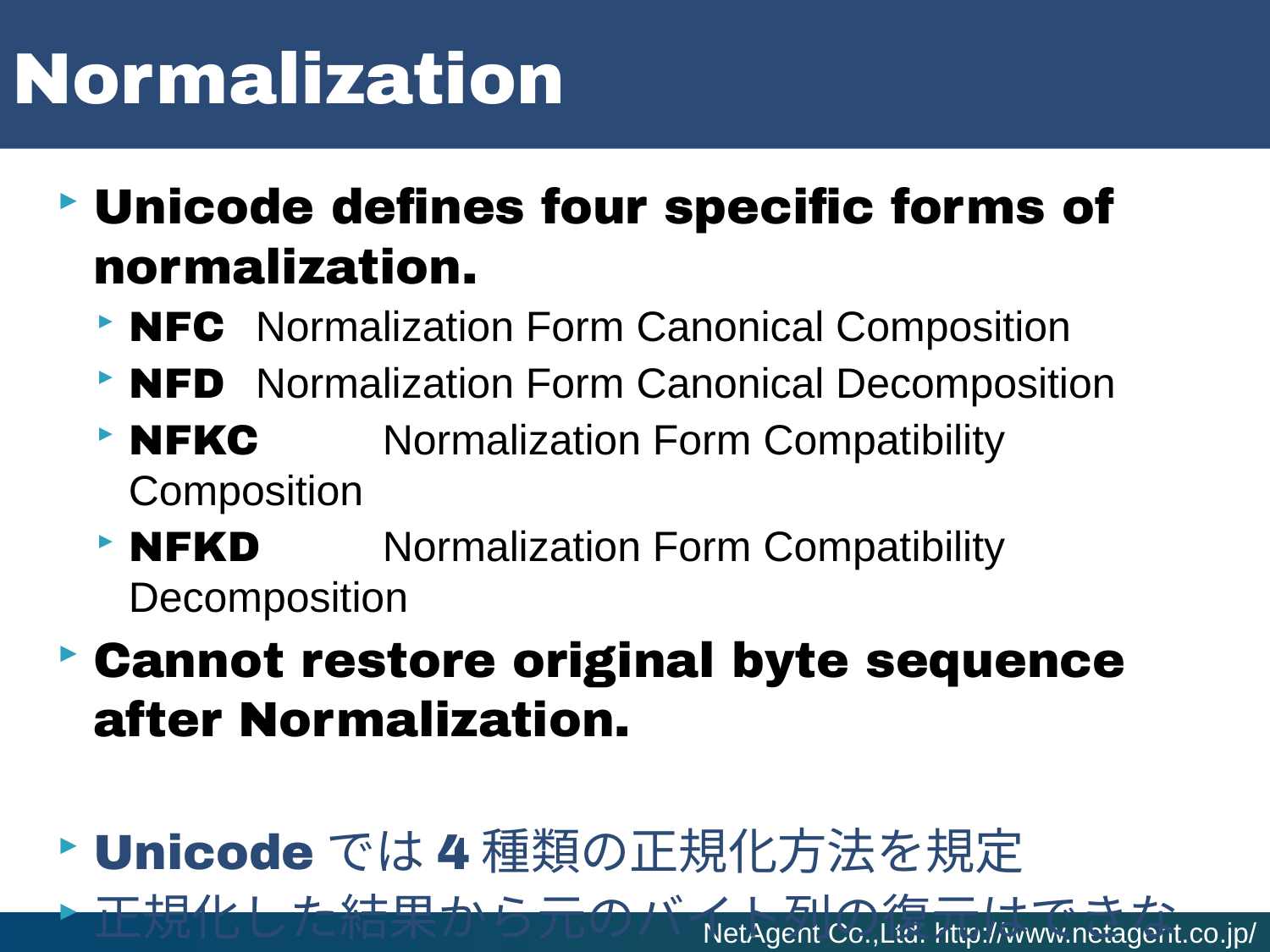

# Normalization
Unicode defines four specific forms of normalization.
NFC	Normalization Form Canonical Composition
NFD	Normalization Form Canonical Decomposition
NFKC	Normalization Form Compatibility Composition
NFKD	Normalization Form Compatibility Decomposition
Cannot restore original byte sequence after Normalization.

Unicodeでは4種類の正規化方法を規定
正規化した結果から元のバイト列の復元はできない